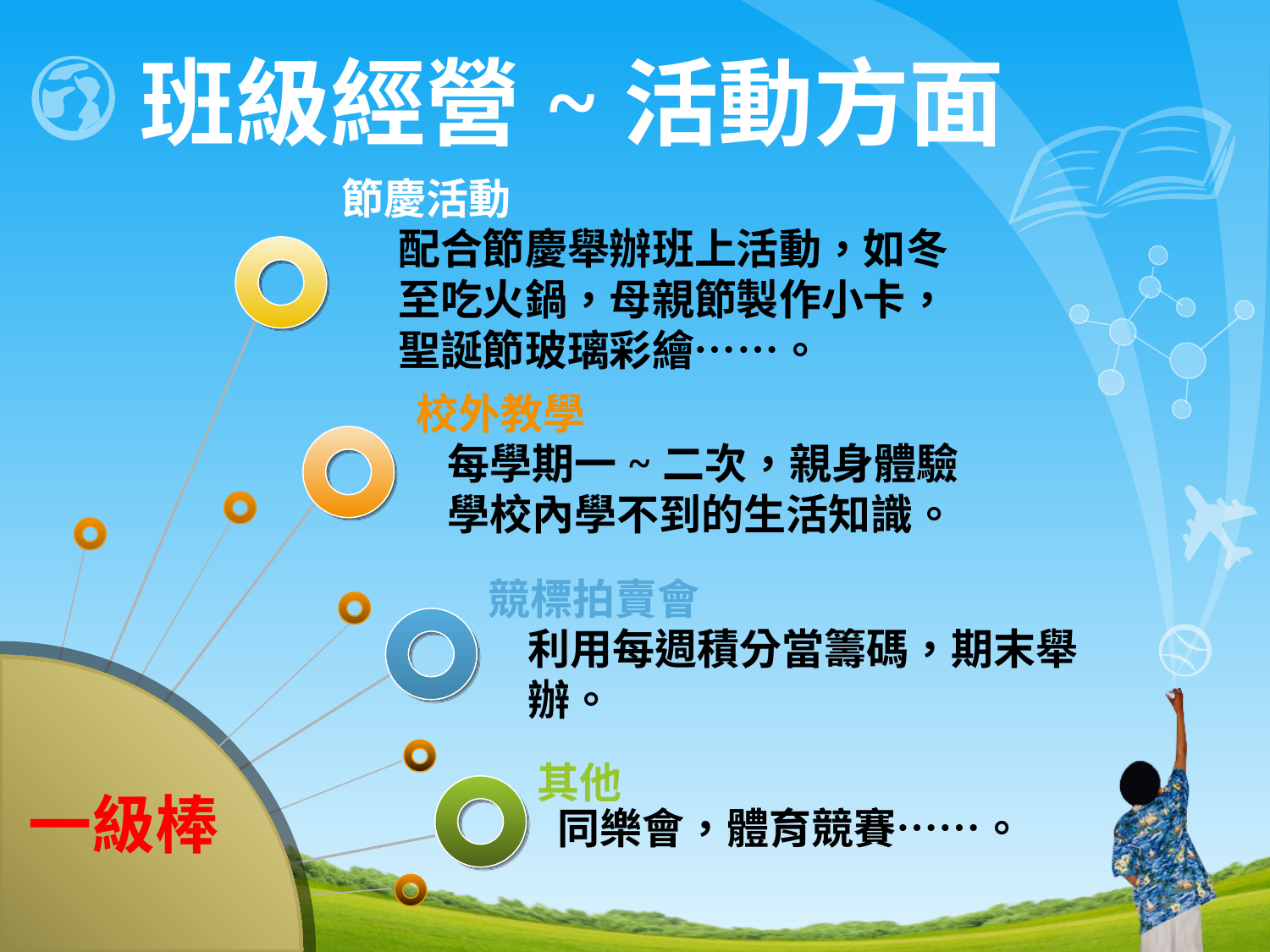

# 班級經營~活動方面
節慶活動
配合節慶舉辦班上活動，如冬至吃火鍋，母親節製作小卡，聖誕節玻璃彩繪……。

校外教學

每學期一~二次，親身體驗學校內學不到的生活知識。

競標拍賣會

利用每週積分當籌碼，期末舉辦。

其他

一級棒
同樂會，體育競賽……。

www.themegallery.com